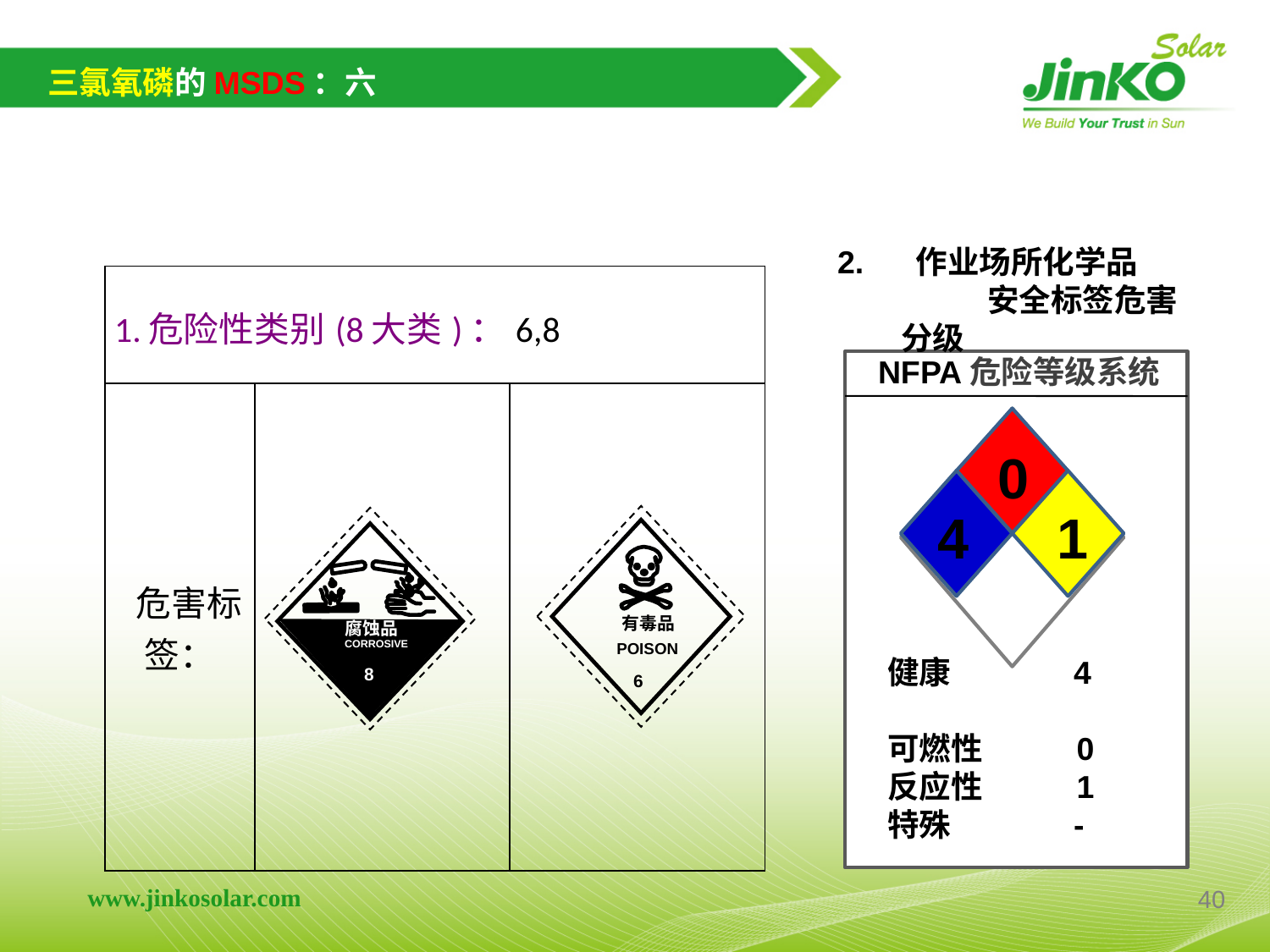

三氯氧磷的MSDS：六
2.     作业场所化学品                     安全标签危害分级
| 1.危险性类别(8大类)：6,8 |  |  |
| --- | --- | --- |
| 危害标签： |  |  |
NFPA危险等级系统

0
4
1

    6
   有毒品
POISON

腐蚀品

CORROSIVE
8
健康                4
可燃性            0
反应性            1
特殊                -